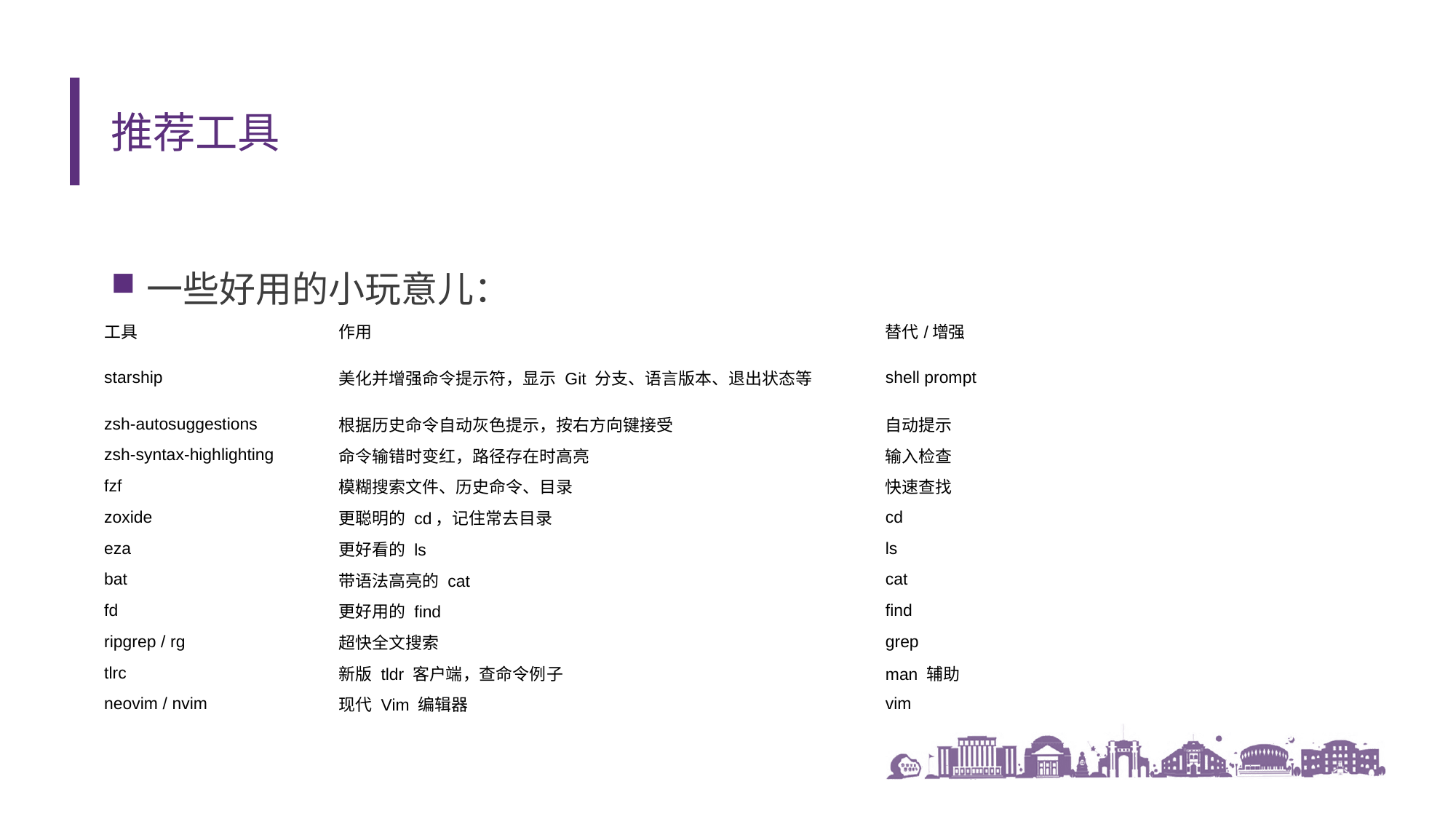

# 推荐工具
一些好用的小玩意儿：

| 工具 | 作用 | 替代/增强 |
| --- | --- | --- |
| starship | 美化并增强命令提示符，显示 Git 分支、语言版本、退出状态等 | shell prompt |
| zsh-autosuggestions | 根据历史命令自动灰色提示，按右方向键接受 | 自动提示 |
| zsh-syntax-highlighting | 命令输错时变红，路径存在时高亮 | 输入检查 |
| fzf | 模糊搜索文件、历史命令、目录 | 快速查找 |
| zoxide | 更聪明的 cd，记住常去目录 | cd |
| eza | 更好看的 ls | ls |
| bat | 带语法高亮的 cat | cat |
| fd | 更好用的 find | find |
| ripgrep / rg | 超快全文搜索 | grep |
| tlrc | 新版 tldr 客户端，查命令例子 | man 辅助 |
| neovim / nvim | 现代 Vim 编辑器 | vim |